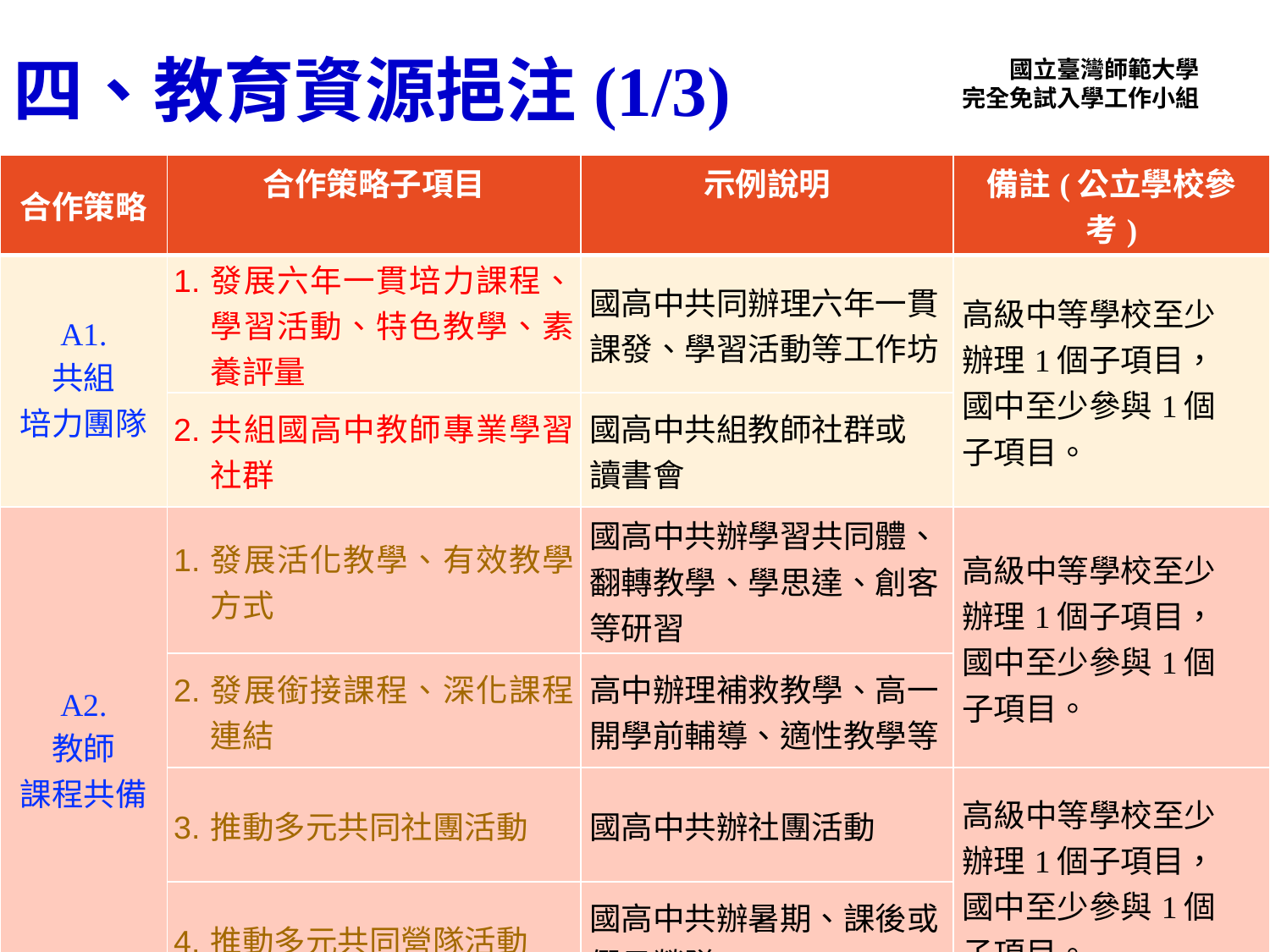

# 四、教育資源挹注(1/3)
國立臺灣師範大學
完全免試入學工作小組
| 合作策略 | 合作策略子項目 | 示例說明 | 備註(公立學校參考) |
| --- | --- | --- | --- |
| A1. 共組 培力團隊 | 發展六年一貫培力課程、學習活動、特色教學、素養評量 | 國高中共同辦理六年一貫 課發、學習活動等工作坊 | 高級中等學校至少 辦理1個子項目， 國中至少參與1個 子項目。 |
|  | 共組國高中教師專業學習社群 | 國高中共組教師社群或 讀書會 |  |
| A2. 教師 課程共備 | 發展活化教學、有效教學方式 | 國高中共辦學習共同體、 翻轉教學、學思達、創客等研習 | 高級中等學校至少 辦理1個子項目， 國中至少參與1個 子項目。 |
|  | 發展銜接課程、深化課程連結 | 高中辦理補救教學、高一 開學前輔導、適性教學等 |  |
|  | 推動多元共同社團活動 | 國高中共辦社團活動 | 高級中等學校至少 辦理1個子項目， 國中至少參與1個 子項目。 |
|  | 推動多元共同營隊活動 | 國高中共辦暑期、課後或 假日營隊 |  |
9